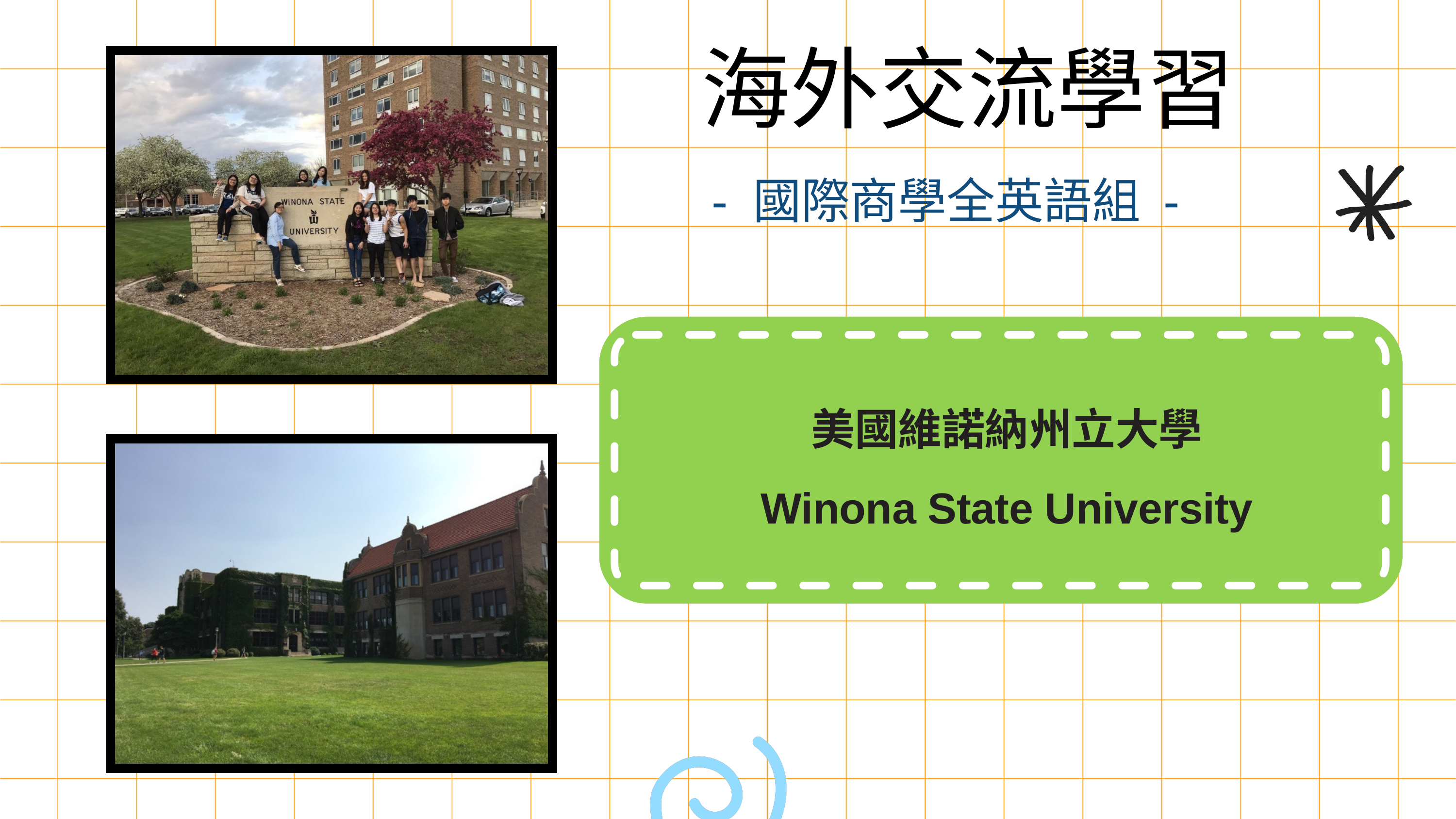

海外交流學習
- 國際商學全英語組 -

美國維諾納州立大學
Winona State University